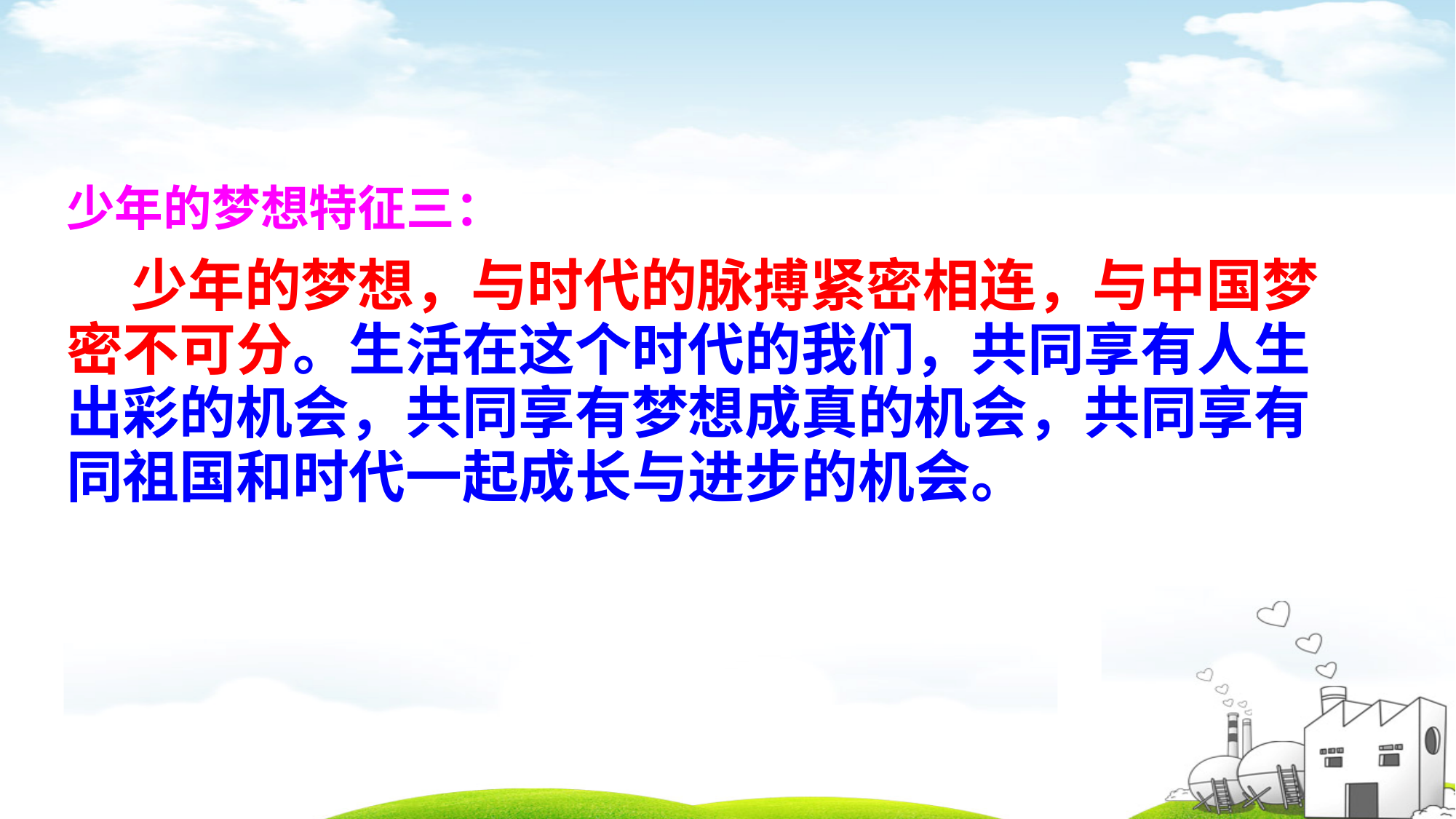

少年的梦想特征三：
    少年的梦想，与时代的脉搏紧密相连，与中国梦密不可分。生活在这个时代的我们，共同享有人生出彩的机会，共同享有梦想成真的机会，共同享有同祖国和时代一起成长与进步的机会。